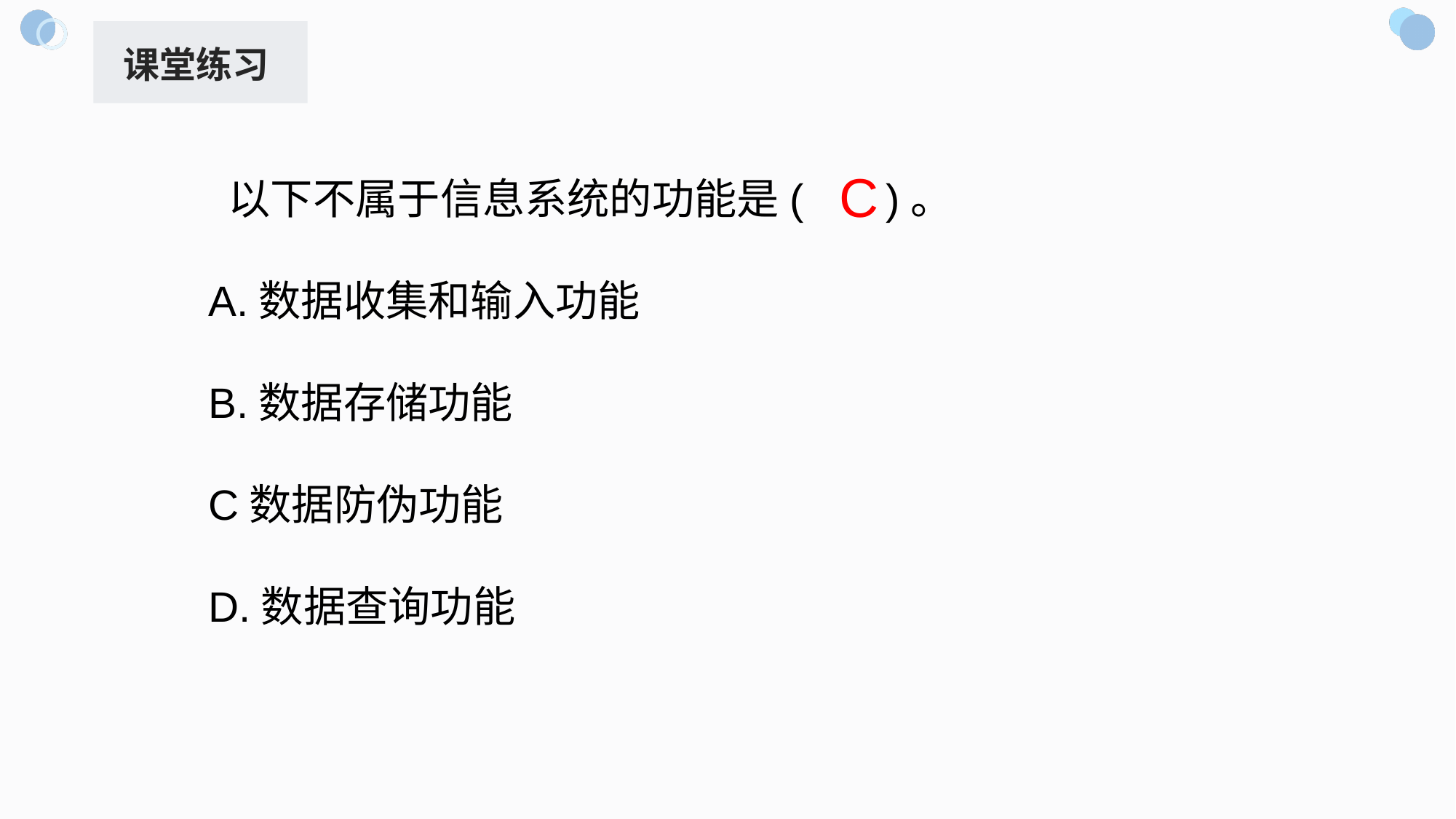

课堂练习
C
 以下不属于信息系统的功能是(       )。

A.数据收集和输入功能

B.数据存储功能

C数据防伪功能

D.数据查询功能